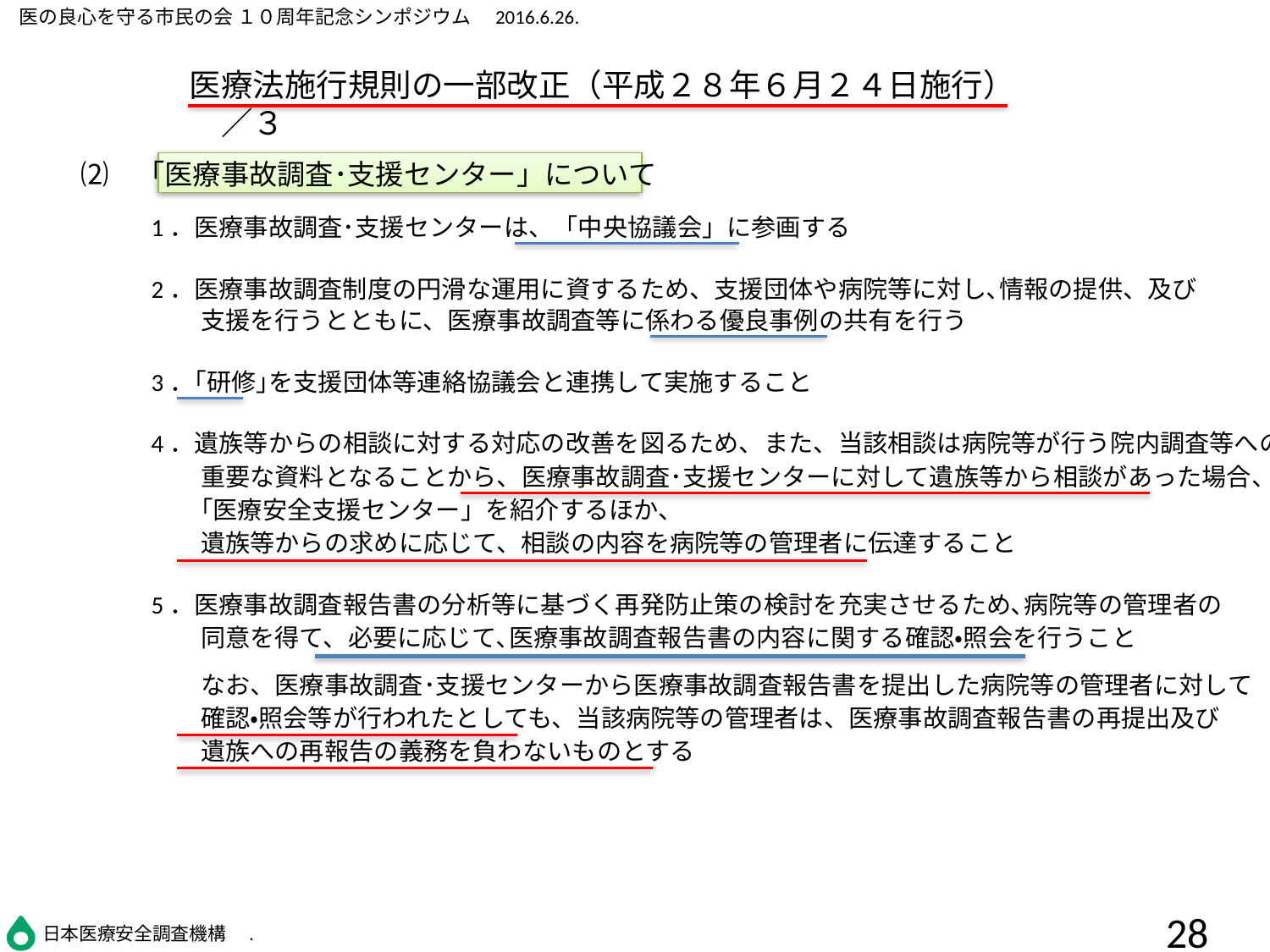

医療法施行規則の一部改正（平成２８年６月２４日施行）　／３
　　⑵　「医療事故調査･支援センター」について
	1．医療事故調査･支援センターは、「中央協議会」に参画する
	2．医療事故調査制度の円滑な運用に資するため、支援団体や病院等に対し､情報の提供、及び
	　　支援を行うとともに、医療事故調査等に係わる優良事例の共有を行う
	3．｢研修｣を支援団体等連絡協議会と連携して実施すること
	4．遺族等からの相談に対する対応の改善を図るため、また、当該相談は病院等が行う院内調査等への
	　　重要な資料となることから、医療事故調査･支援センターに対して遺族等から相談があった場合、
	　　｢医療安全支援センター」を紹介するほか、
	　　遺族等からの求めに応じて、相談の内容を病院等の管理者に伝達すること
	5．医療事故調査報告書の分析等に基づく再発防止策の検討を充実させるため､病院等の管理者の
	　　同意を得て、必要に応じて､医療事故調査報告書の内容に関する確認・照会を行うこと
	　　なお、医療事故調査･支援センターから医療事故調査報告書を提出した病院等の管理者に対して
	　　確認・照会等が行われたとしても、当該病院等の管理者は、医療事故調査報告書の再提出及び
	　　遺族への再報告の義務を負わないものとする